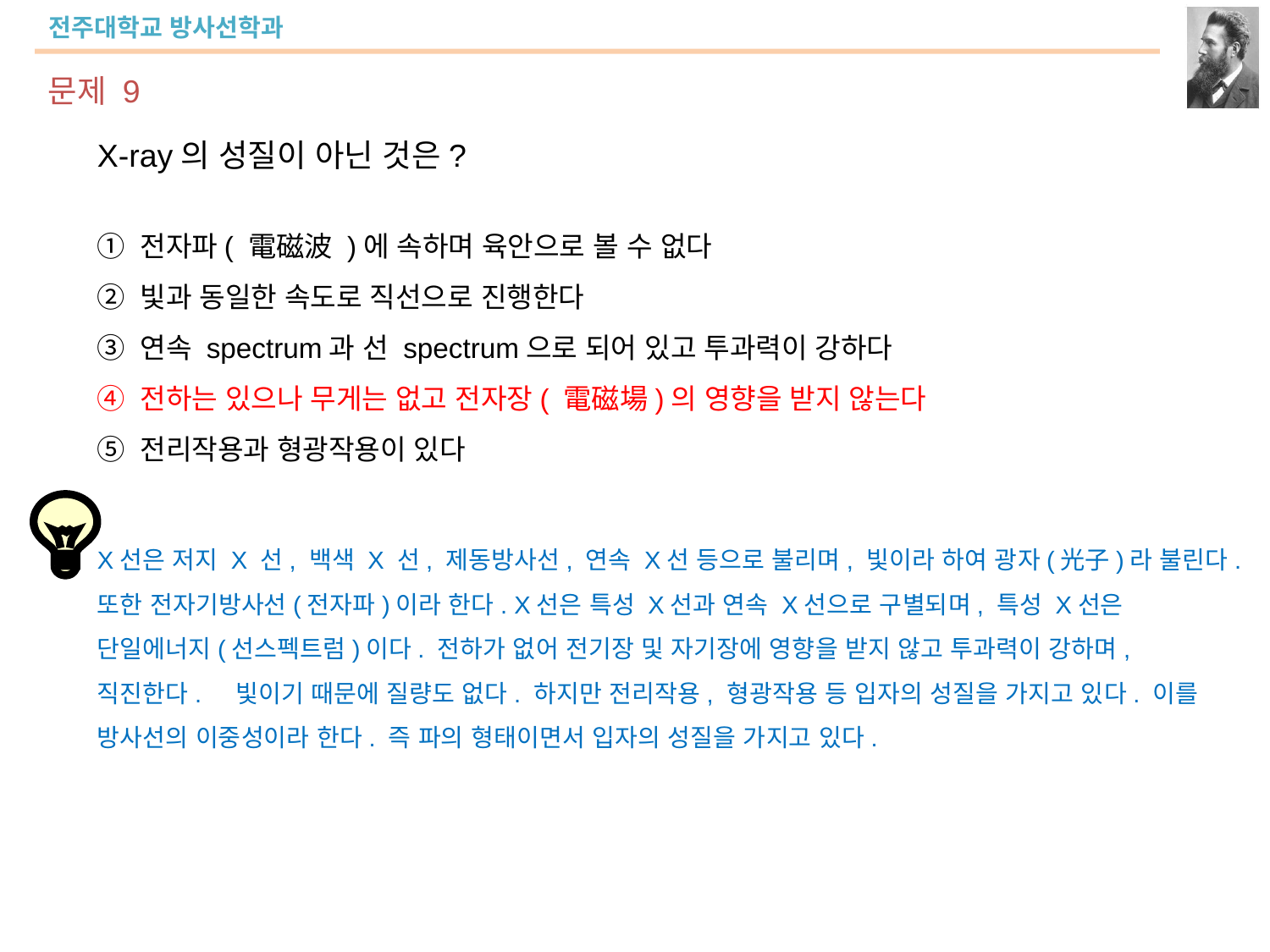

문제 9
X-ray의 성질이 아닌 것은?

① 전자파( 電磁波 )에 속하며 육안으로 볼 수 없다
② 빛과 동일한 속도로 직선으로 진행한다
③ 연속 spectrum과 선 spectrum으로 되어 있고 투과력이 강하다
④ 전하는 있으나 무게는 없고 전자장( 電磁場)의 영향을 받지 않는다
⑤ 전리작용과 형광작용이 있다

X선은 저지 X 선, 백색 X 선, 제동방사선, 연속 X선 등으로 불리며, 빛이라 하여 광자(光子)라 불린다.
또한 전자기방사선(전자파)이라 한다. X선은 특성 X선과 연속 X선으로 구별되며, 특성 X선은 단일에너지(선스펙트럼)이다. 전하가 없어 전기장 및 자기장에 영향을 받지 않고 투과력이 강하며, 직진한다.    빛이기 때문에 질량도 없다. 하지만 전리작용, 형광작용 등 입자의 성질을 가지고 있다. 이를 방사선의 이중성이라 한다. 즉 파의 형태이면서 입자의 성질을 가지고 있다.